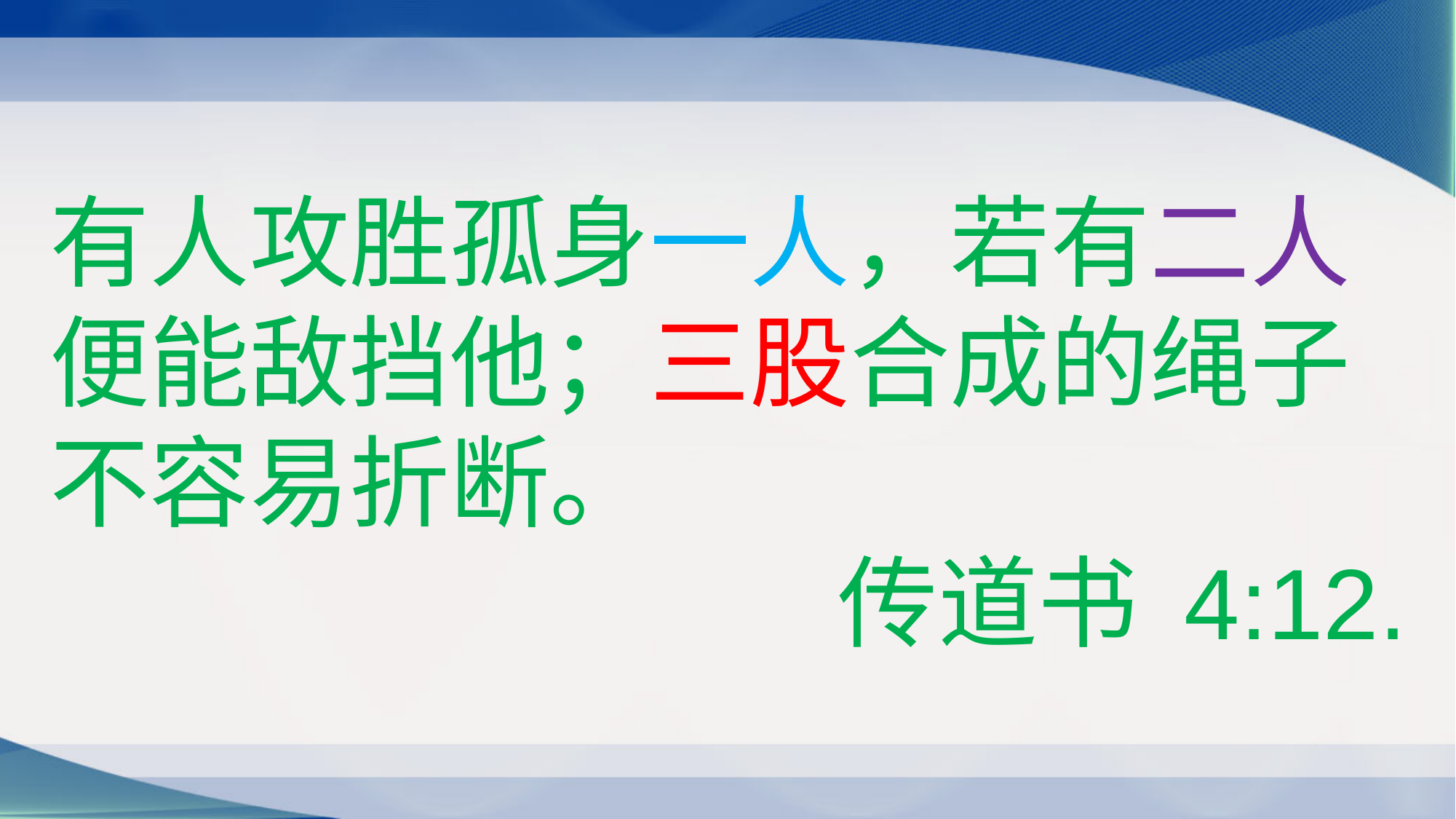

有人攻胜孤身一人，若有二人便能敌挡他；三股合成的绳子不容易折断。
传道书 4:12.